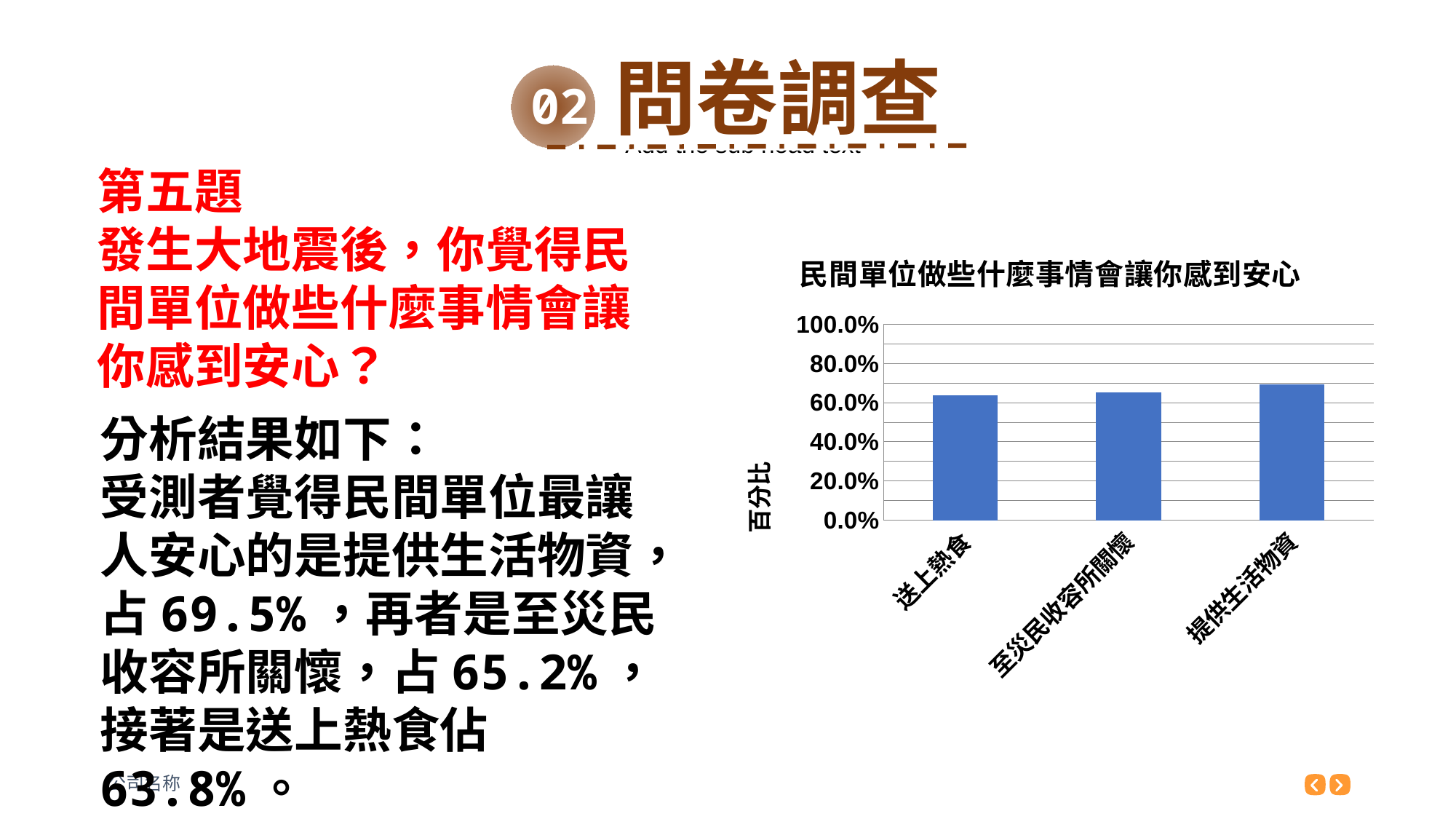

問卷調查
第五題
發生大地震後，你覺得民間單位做些什麼事情會讓你感到安心？

### Chart: 民間單位做些什麼事情會讓你感到安心

| Category |  |
|---|---|
| 送上熱食 | 0.6382978723404259 |
| 至災民收容所關懷 | 0.6524822695035462 |
| 提供生活物資 | 0.6950354609929077 |
分析結果如下：
受測者覺得民間單位最讓人安心的是提供生活物資，占69.5%，再者是至災民收容所關懷，占65.2%，接著是送上熱食佔63.8%。